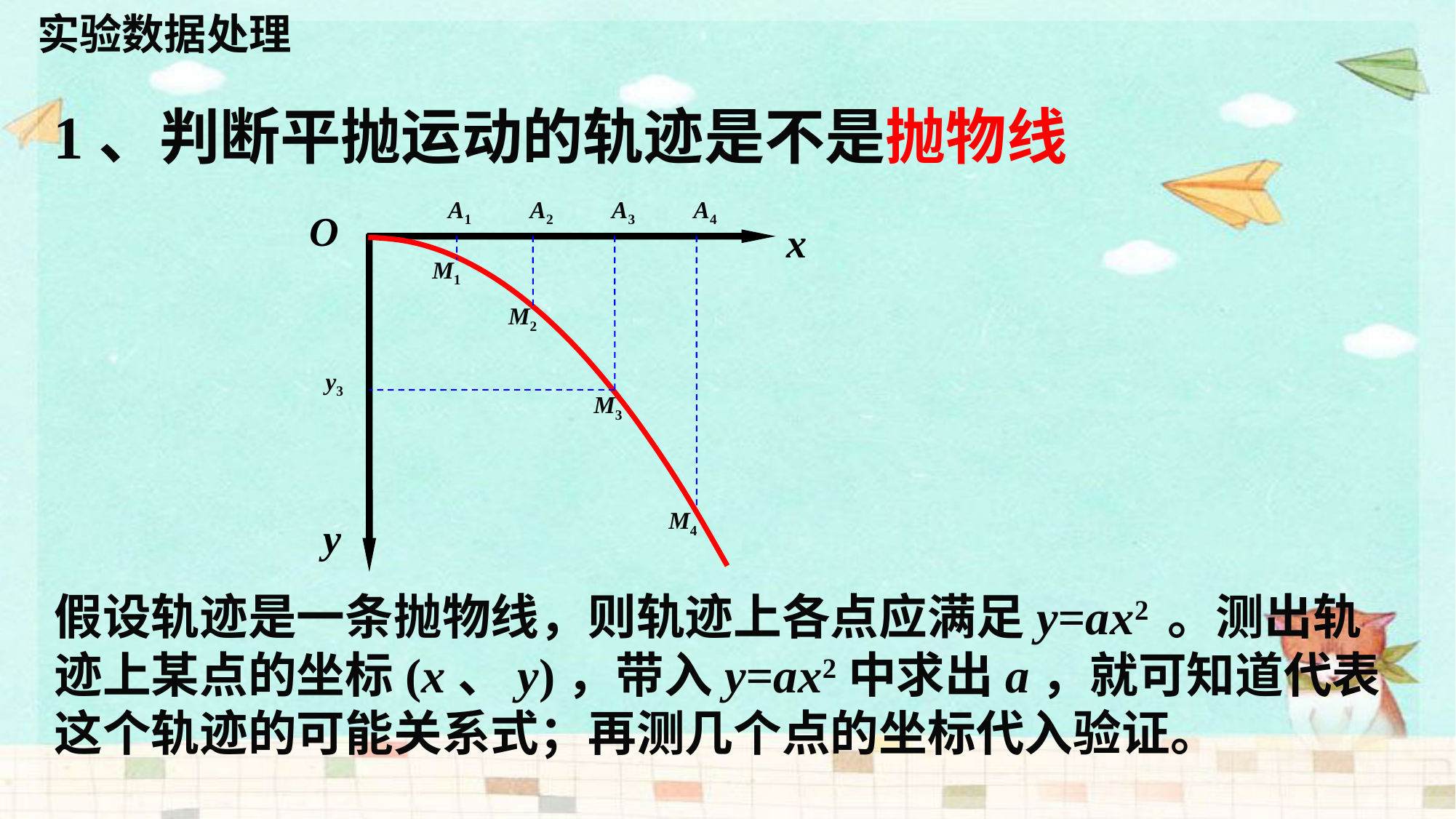

实验数据处理
1、判断平抛运动的轨迹是不是抛物线
A1
A2
A3
A4
O
x

M1
M2
y3
M3

M4
y
假设轨迹是一条抛物线，则轨迹上各点应满足y=ax2 。测出轨迹上某点的坐标(x、y)，带入y=ax2中求出a，就可知道代表这个轨迹的可能关系式；再测几个点的坐标代入验证。